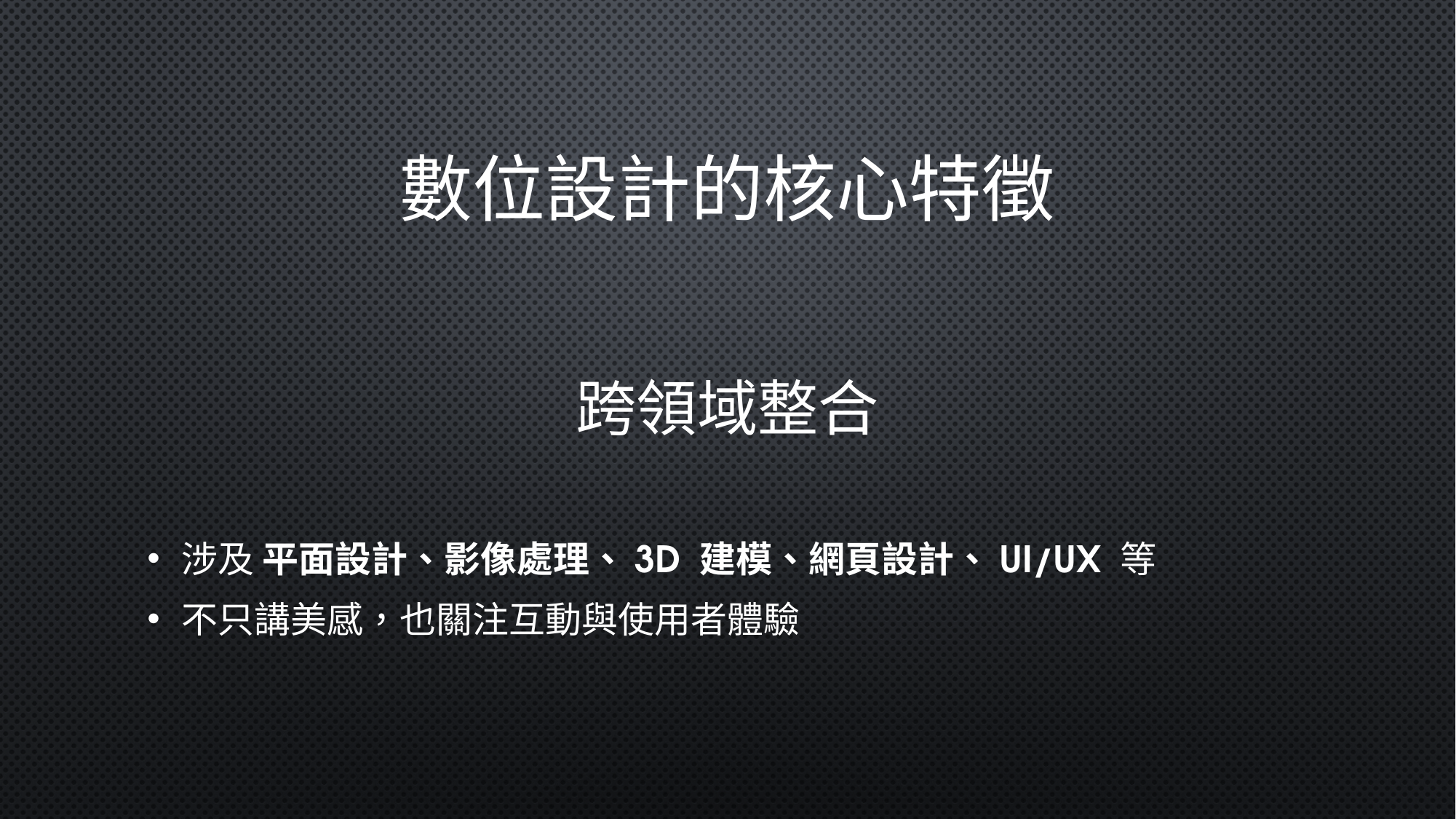

# 數位設計的核心特徵
跨領域整合

涉及 平面設計、影像處理、3D 建模、網頁設計、UI/UX 等
不只講美感，也關注互動與使用者體驗